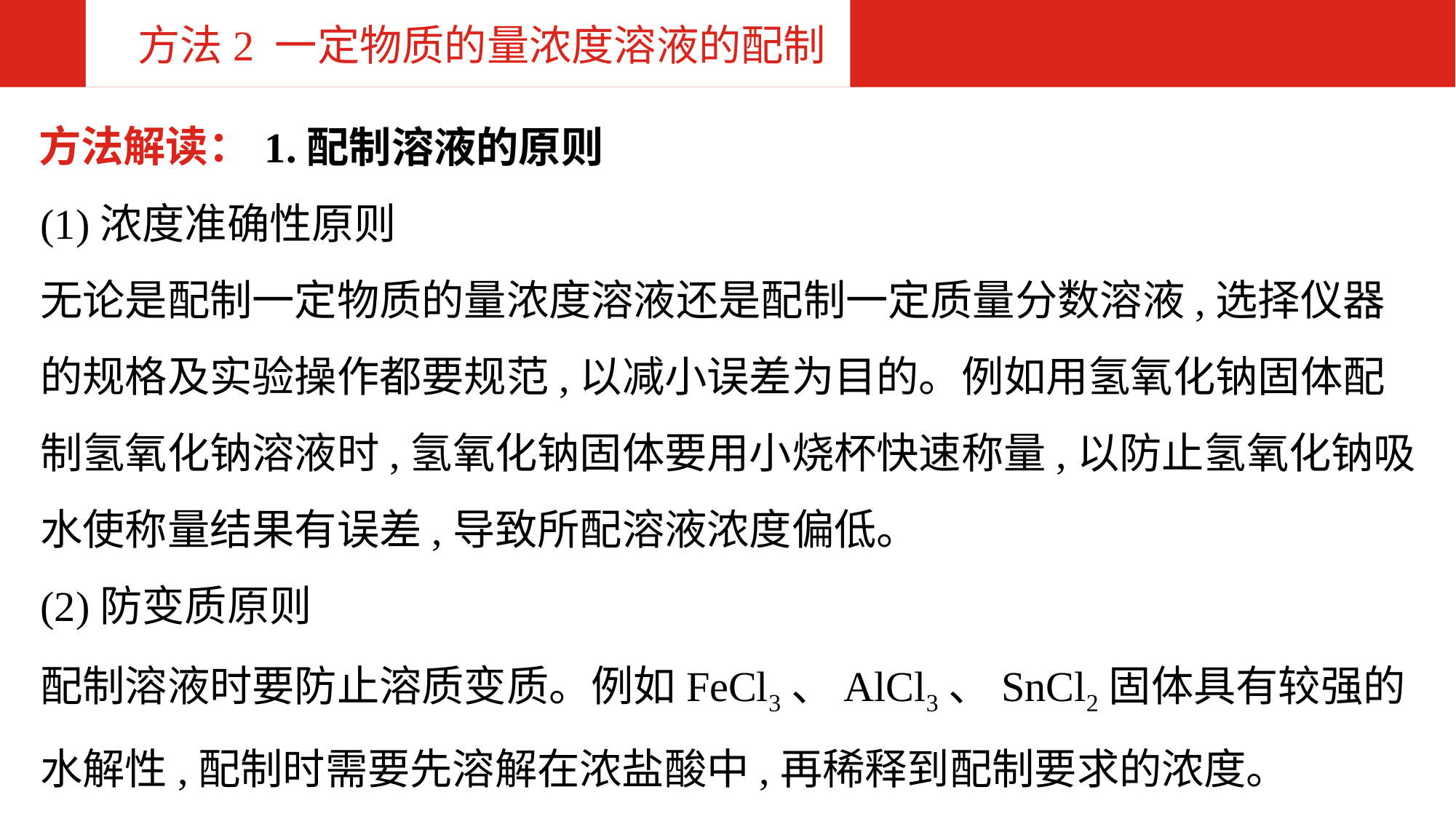

方法2 一定物质的量浓度溶液的配制

方法解读：
1.配制溶液的原则
(1)浓度准确性原则
无论是配制一定物质的量浓度溶液还是配制一定质量分数溶液,选择仪器的规格及实验操作都要规范,以减小误差为目的。例如用氢氧化钠固体配制氢氧化钠溶液时,氢氧化钠固体要用小烧杯快速称量,以防止氢氧化钠吸水使称量结果有误差,导致所配溶液浓度偏低。
(2)防变质原则
配制溶液时要防止溶质变质。例如FeCl3、AlCl3、SnCl2固体具有较强的水解性,配制时需要先溶解在浓盐酸中,再稀释到配制要求的浓度。